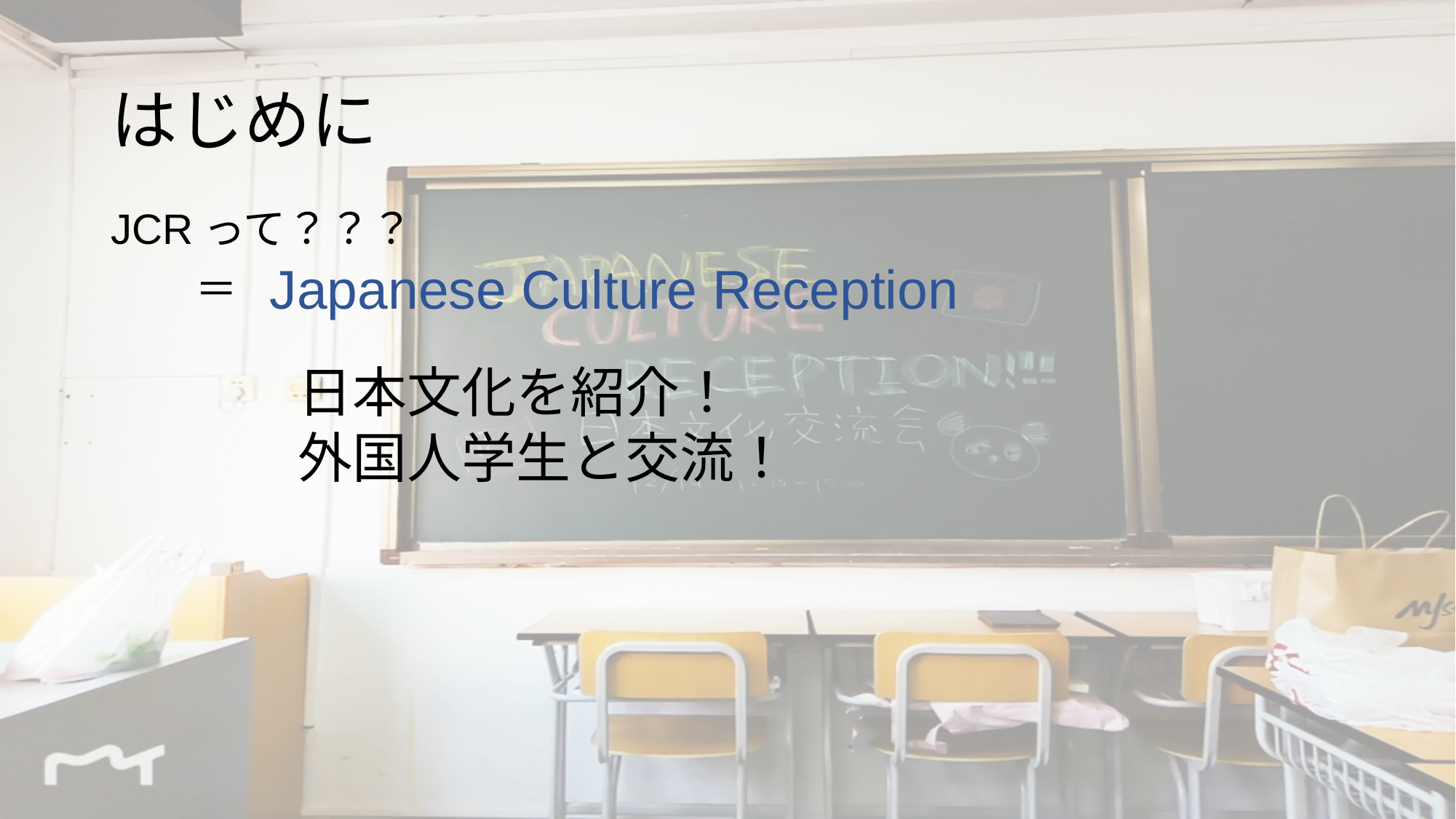

# はじめに
JCRって？？？
　　＝

Japanese Culture Reception
　　日本文化を紹介！
　　外国人学生と交流！